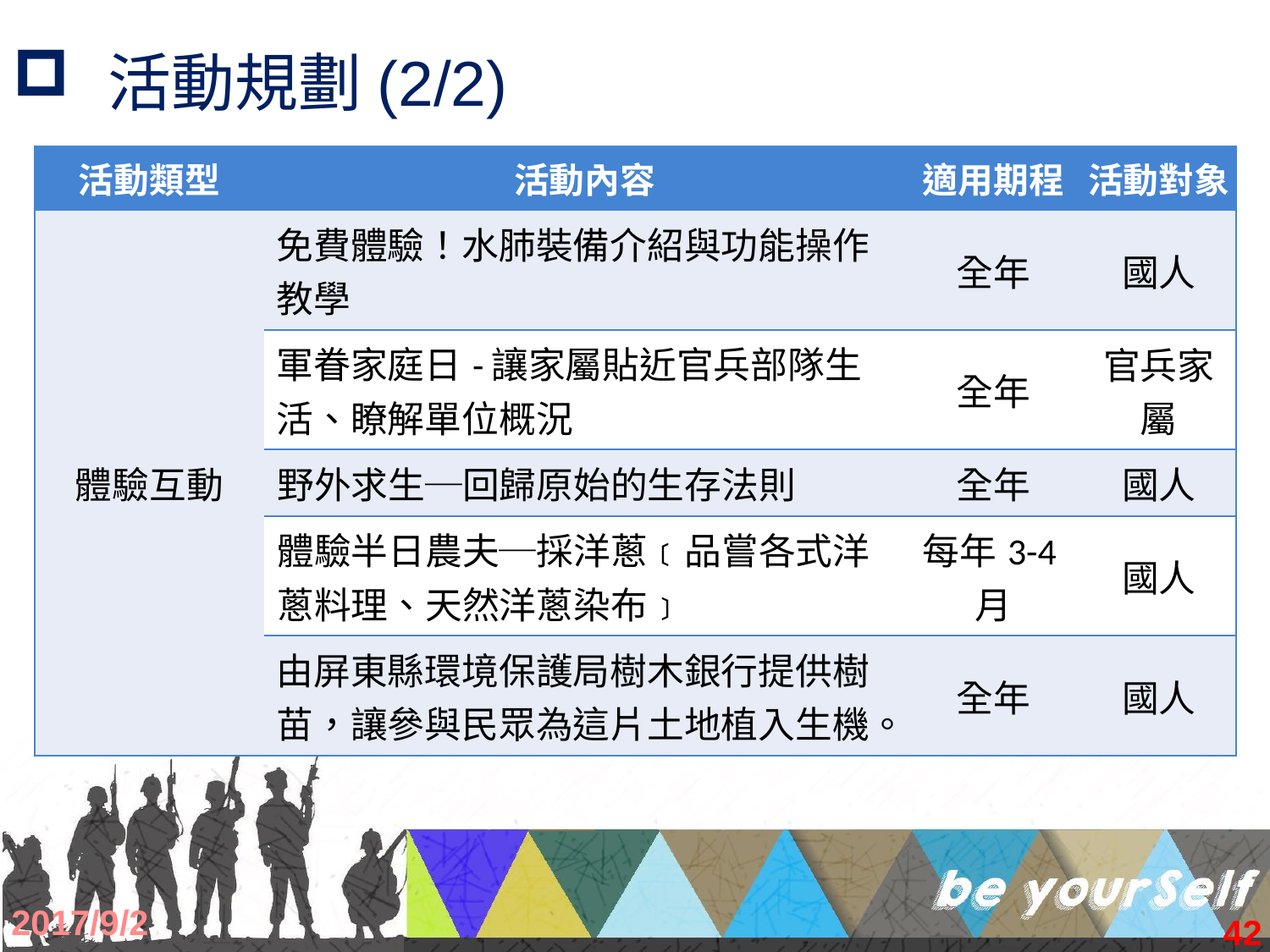

# 活動規劃(2/2)
| 活動類型 | 活動內容 | 適用期程 | 活動對象 |
| --- | --- | --- | --- |
| 體驗互動 | 免費體驗！水肺裝備介紹與功能操作教學 | 全年 | 國人 |
|  | 軍眷家庭日-讓家屬貼近官兵部隊生活、瞭解單位概況 | 全年 | 官兵家屬 |
|  | 野外求生─回歸原始的生存法則 | 全年 | 國人 |
|  | 體驗半日農夫─採洋蔥﹝品嘗各式洋蔥料理、天然洋蔥染布﹞ | 每年3-4月 | 國人 |
|  | 由屏東縣環境保護局樹木銀行提供樹苗，讓參與民眾為這片土地植入生機。 | 全年 | 國人 |
2017/9/2
42